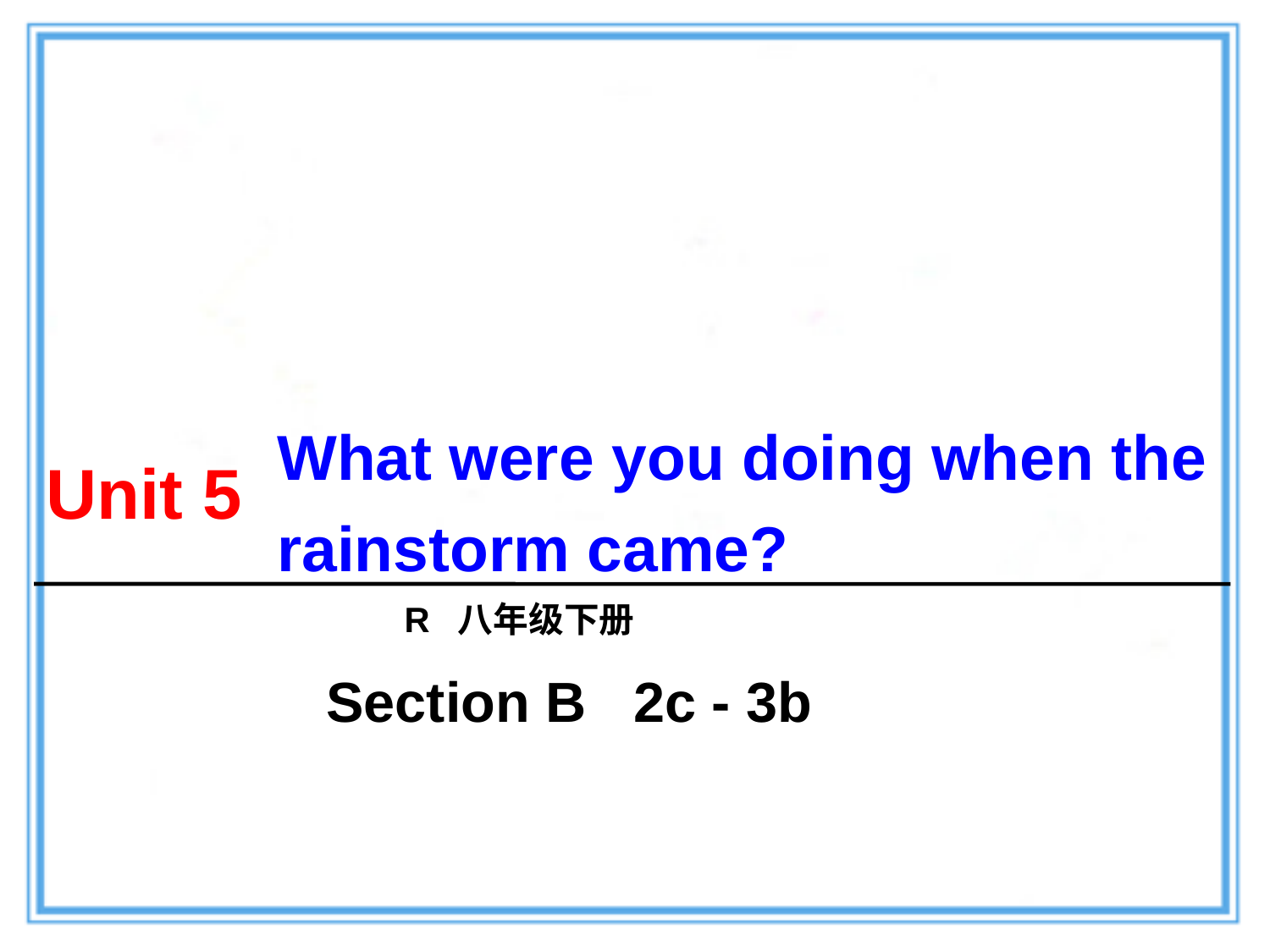

What were you doing when the rainstorm came?
Unit 5

R  八年级下册
Section B   2c - 3b